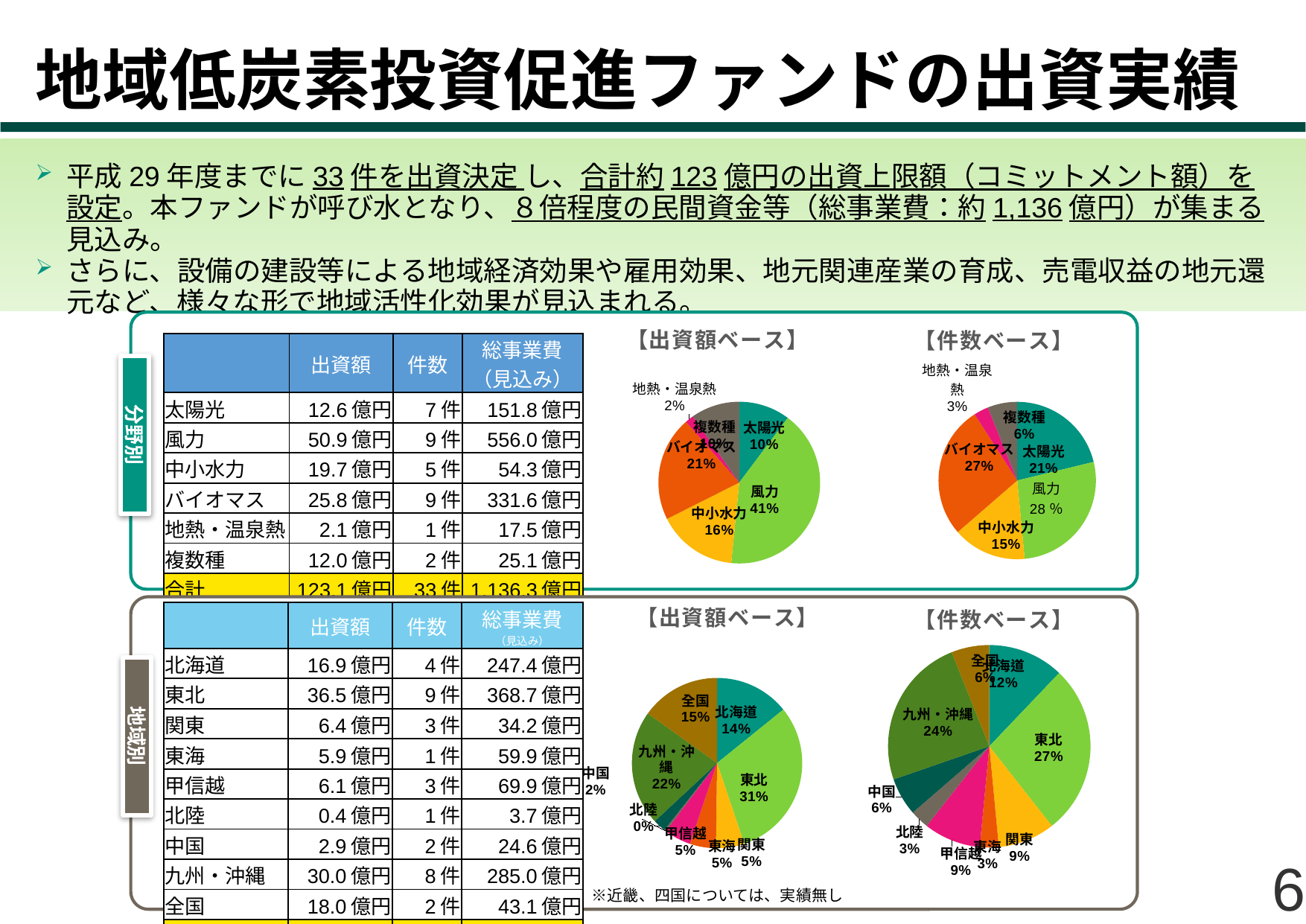

# 地域低炭素投資促進ファンドの出資実績
平成29年度までに33件を出資決定 し、合計約123億円の出資上限額（コミットメント額）を設定。本ファンドが呼び水となり、８倍程度の民間資金等（総事業費：約1,136億円）が集まる見込み。
さらに、設備の建設等による地域経済効果や雇用効果、地元関連産業の育成、売電収益の地元還元など、様々な形で地域活性化効果が見込まれる。

### Chart

| Category |
|---|

### Chart: 【出資額ベース】

| Category |  |
|---|---|
| 太陽光 | 12.6 |
| 風力 | 50.9 |
| 中小水力 | 19.7 |
| バイオマス | 25.8 |
| 地熱・温泉熱 | 2.1 |
| 複数種 | 12.0 |

### Chart: 【件数ベース】

| Category |  |
|---|---|
| 太陽光 | 7.0 |
| 風力 | 9.0 |
| 中小水力 | 5.0 |
| バイオマス | 9.0 |
| 地熱・温泉熱 | 1.0 |
| 複数種 | 2.0 |

### Chart

| Category |
|---|
|  | 出資額 | 件数 | 総事業費 （見込み） |
| --- | --- | --- | --- |
| 太陽光 | 12.6億円 | 7件 | 151.8億円 |
| 風力 | 50.9億円 | 9件 | 556.0億円 |
| 中小水力 | 19.7億円 | 5件 | 54.3億円 |
| バイオマス | 25.8億円 | 9件 | 331.6億円 |
| 地熱・温泉熱 | 2.1億円 | 1件 | 17.5億円 |
| 複数種 | 12.0億円 | 2件 | 25.1億円 |
| 合計 | 123.1億円 | 33件 | 1,136.3億円 |
分野別

### Chart: 【出資額ベース】

| Category |  |
|---|---|
| 北海道 | 16.9 |
| 東北 | 36.5 |
| 関東 | 6.4 |
| 東海 | 5.9 |
| 甲信越 | 6.1 |
| 北陸 | 0.4 |
| 中国 | 2.9 |
| 九州・沖縄 | 26.0 |
| 全国 | 18.0 |

### Chart: 【件数ベース】

| Category |  |
|---|---|
| 北海道 | 4.0 |
| 東北 | 9.0 |
| 関東 | 3.0 |
| 東海 | 1.0 |
| 甲信越 | 3.0 |
| 北陸 | 1.0 |
| 中国 | 2.0 |
| 九州・沖縄 | 8.0 |
| 全国 | 2.0 |
|  | 出資額 | 件数 | 総事業費 （見込み） |
| --- | --- | --- | --- |
| 北海道 | 16.9億円 | 4件 | 247.4億円 |
| 東北 | 36.5億円 | 9件 | 368.7億円 |
| 関東 | 6.4億円 | 3件 | 34.2億円 |
| 東海 | 5.9億円 | 1件 | 59.9億円 |
| 甲信越 | 6.1億円 | 3件 | 69.9億円 |
| 北陸 | 0.4億円 | 1件 | 3.7億円 |
| 中国 | 2.9億円 | 2件 | 24.6億円 |
| 九州・沖縄 | 30.0億円 | 8件 | 285.0億円 |
| 全国 | 18.0億円 | 2件 | 43.1億円 |
| 合計 | 123.1億円 | 33件 | 1,136.3億円 |
地域別
　※近畿、四国については、実績無し